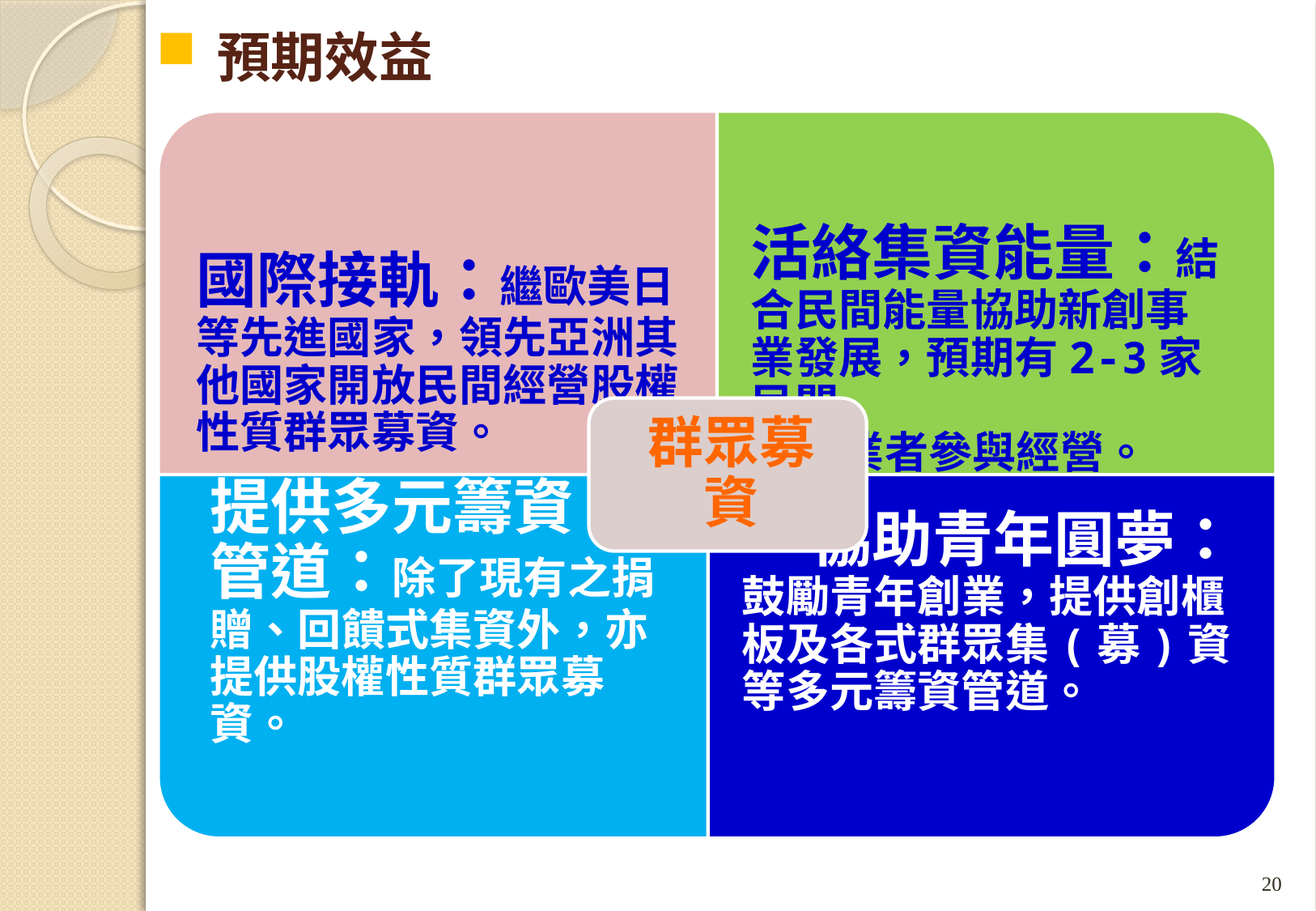

預期效益

國際接軌：繼歐美日等先進國家，領先亞洲其他國家開放民間經營股權性質群眾募資。

活絡集資能量：結合民間能量協助新創事業發展，預期有2-3家民間
        業者參與經營。
營
提供多元籌資       管道：除了現有之捐贈、回饋式集資外，亦提供股權性質群眾募資。

    協助青年圓夢：鼓勵青年創業，提供創櫃板及各式群眾集(募)資等多元籌資管道。

群眾募資
20